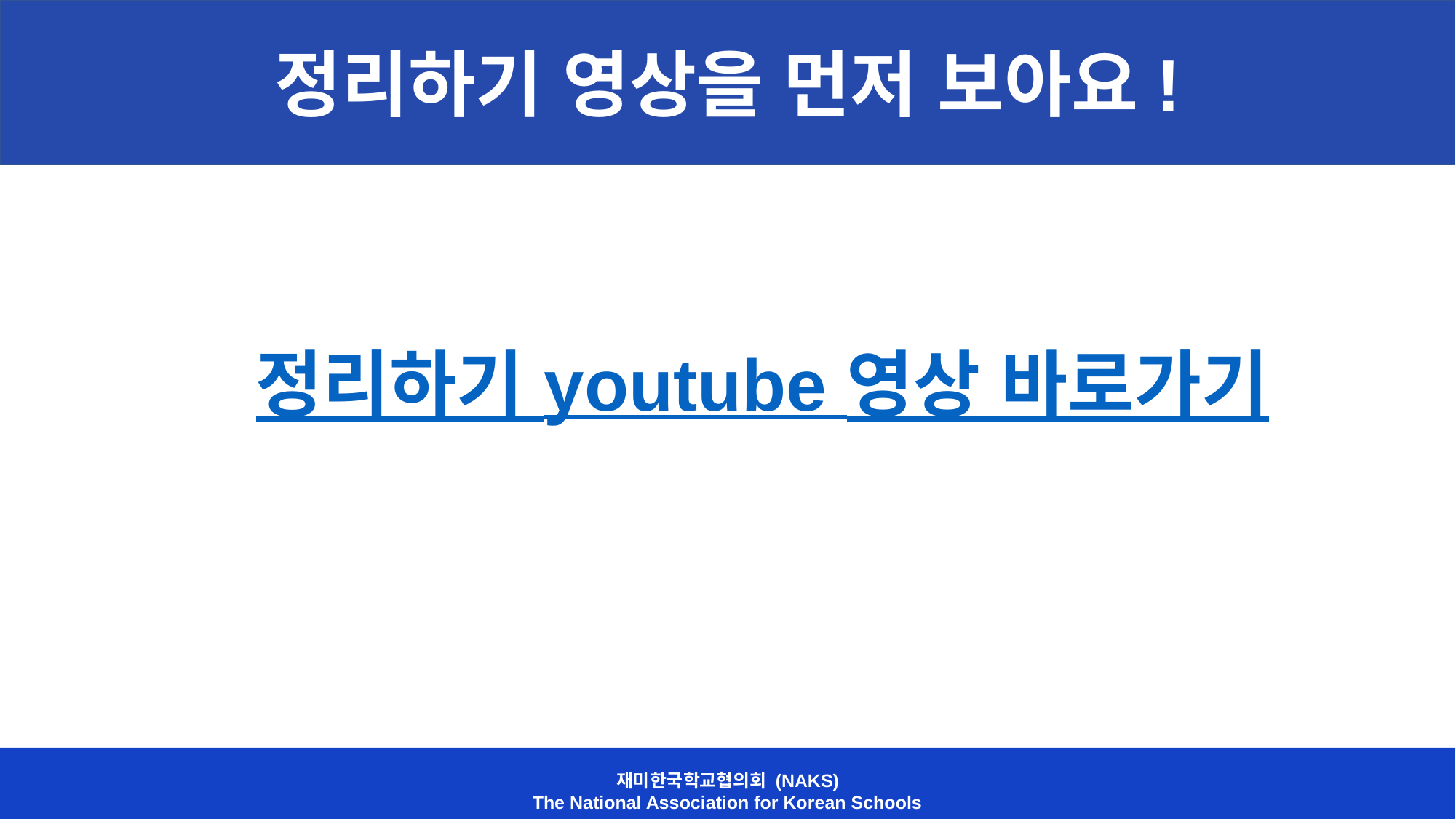

정리하기 영상을 먼저 보아요!
정리하기 youtube 영상 바로가기
재미한국학교협의회 (NAKS)
The National Association for Korean Schools